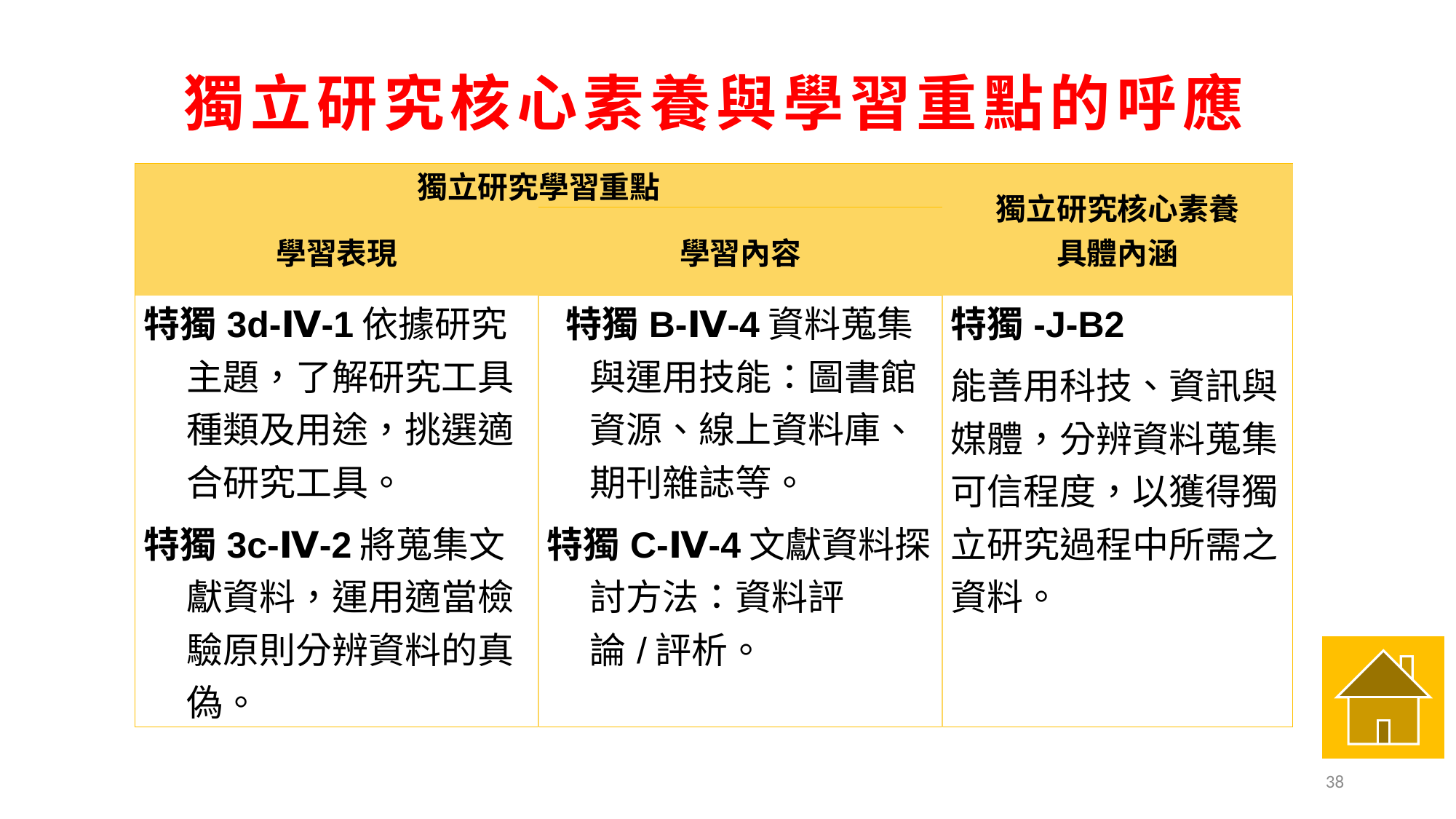

# 獨立研究核心素養與學習重點的呼應
| 獨立研究學習重點 |  | 獨立研究核心素養 具體內涵 |
| --- | --- | --- |
| 學習表現 | 學習內容 |  |
| 特獨3d-Ⅳ-1依據研究主題，了解研究工具種類及用途，挑選適合研究工具。 特獨3c-Ⅳ-2將蒐集文獻資料，運用適當檢驗原則分辨資料的真偽。 | 特獨B-Ⅳ-4資料蒐集與運用技能：圖書館資源、線上資料庫、期刊雜誌等。 特獨C-Ⅳ-4文獻資料探討方法：資料評論/評析。 | 特獨-J-B2 能善用科技、資訊與媒體，分辨資料蒐集可信程度，以獲得獨立研究過程中所需之資料。 |

38